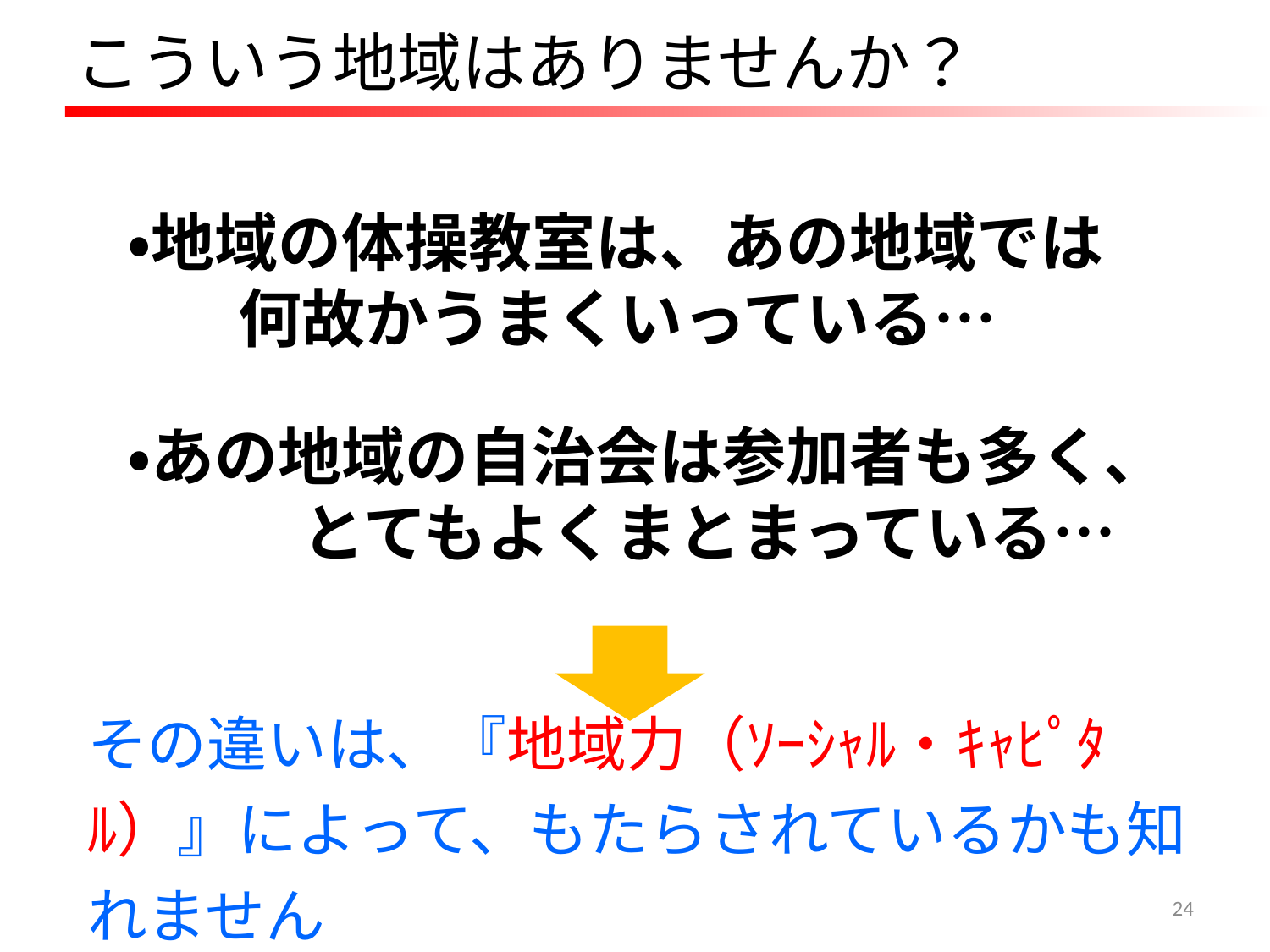

こういう地域はありませんか？

・地域の体操教室は、あの地域では　　何故かうまくいっている…

・あの地域の自治会は参加者も多く、　　とてもよくまとまっている…

その違いは、『地域力（ｿｰｼｬﾙ・ｷｬﾋﾟﾀﾙ）』によって、もたらされているかも知れません
24